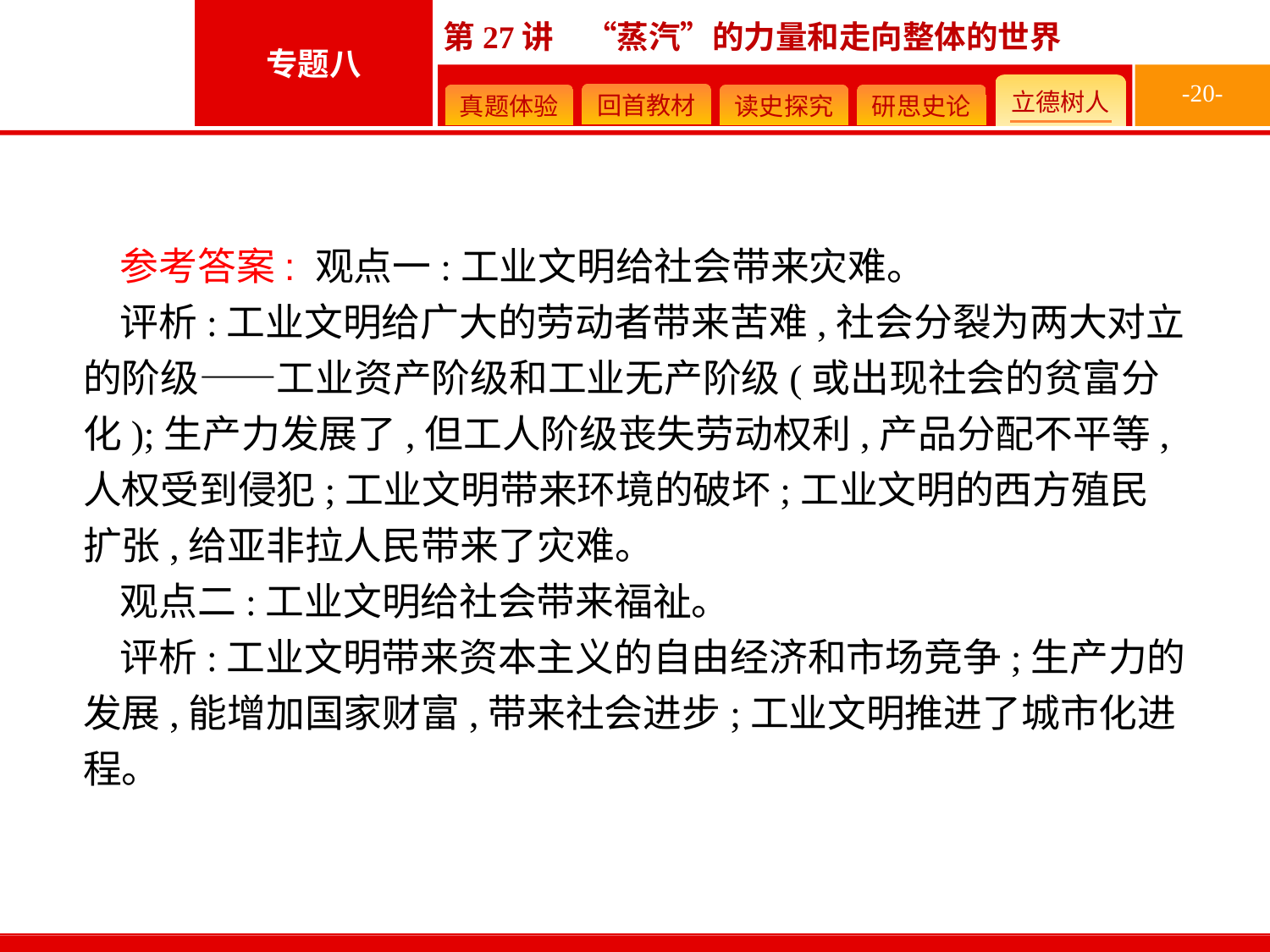

-20-

参考答案: 观点一:工业文明给社会带来灾难。
评析:工业文明给广大的劳动者带来苦难,社会分裂为两大对立的阶级——工业资产阶级和工业无产阶级(或出现社会的贫富分化);生产力发展了,但工人阶级丧失劳动权利,产品分配不平等,人权受到侵犯;工业文明带来环境的破坏;工业文明的西方殖民扩张,给亚非拉人民带来了灾难。
观点二:工业文明给社会带来福祉。
评析:工业文明带来资本主义的自由经济和市场竞争;生产力的发展,能增加国家财富,带来社会进步;工业文明推进了城市化进程。